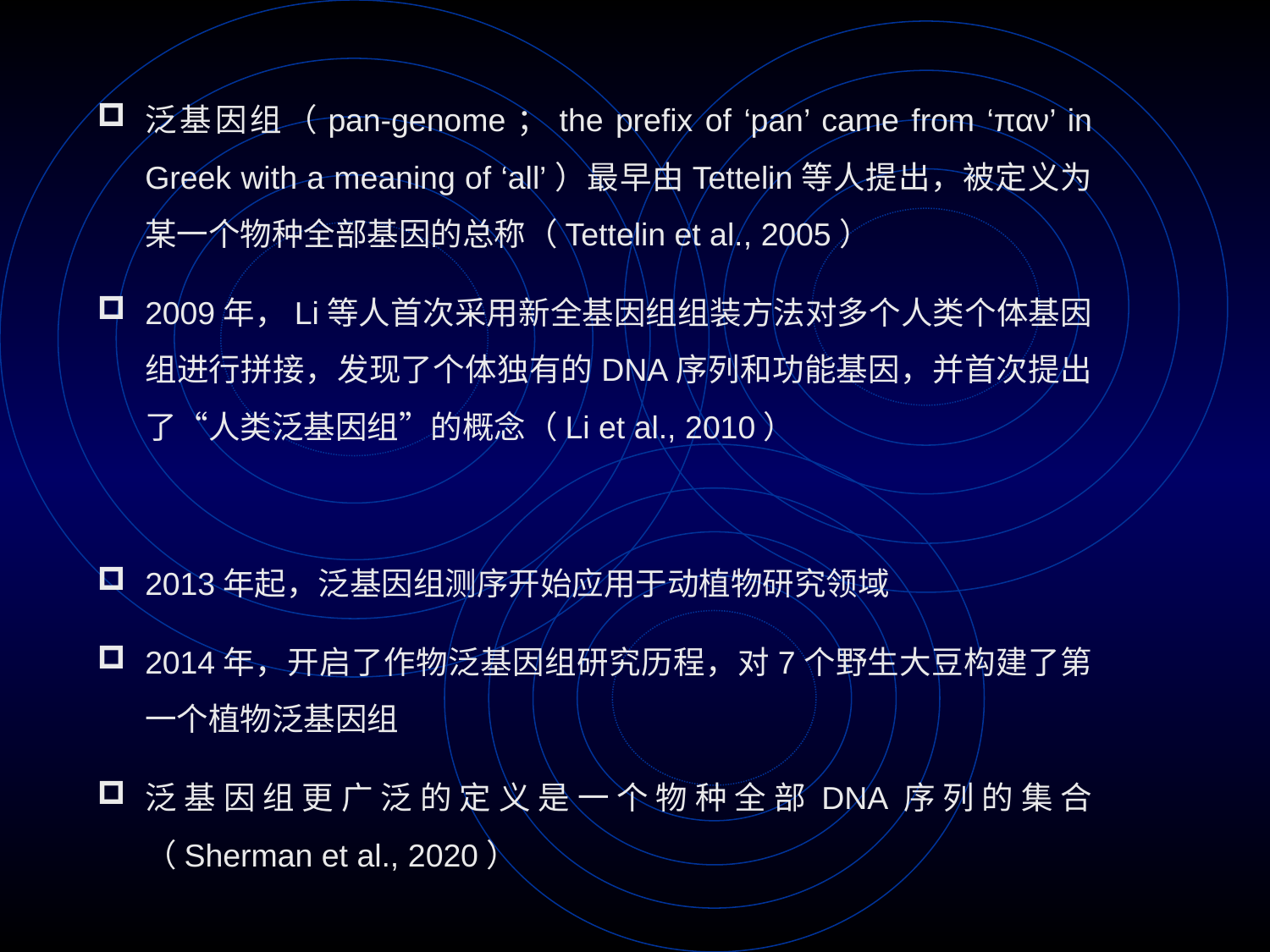

泛基因组（pan-genome；the prefix of ‘pan’ came from ‘παν’ in Greek with a meaning of ‘all’）最早由Tettelin等人提出，被定义为某一个物种全部基因的总称（Tettelin et al., 2005）
2009年，Li等人首次采用新全基因组组装方法对多个人类个体基因组进行拼接，发现了个体独有的DNA序列和功能基因，并首次提出了“人类泛基因组”的概念（Li et al., 2010）

2013年起，泛基因组测序开始应用于动植物研究领域
2014年，开启了作物泛基因组研究历程，对7个野生大豆构建了第一个植物泛基因组
泛基因组更广泛的定义是一个物种全部DNA序列的集合（Sherman et al., 2020）